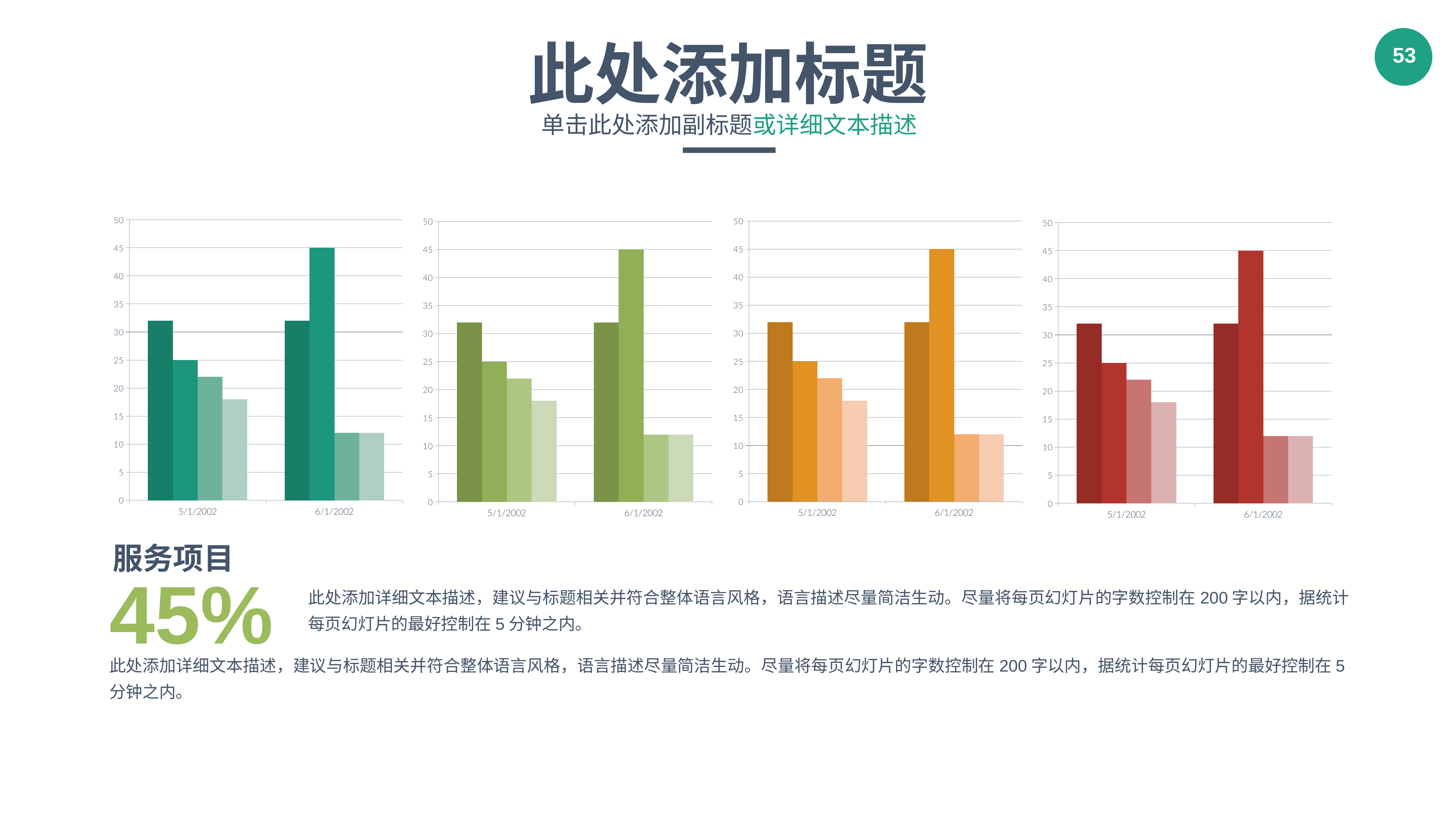

此处添加标题
单击此处添加副标题或详细文本描述

### Chart

| Category | 列1 | 列2 | 列3 | 列4 |
|---|---|---|---|---|
| 37377 | 32.0 | 25.0 | 22.0 | 18.0 |
| 37408 | 32.0 | 45.0 | 12.0 | 12.0 |

### Chart

| Category | 列1 | 列2 | 列3 | 列4 |
|---|---|---|---|---|
| 37377 | 32.0 | 25.0 | 22.0 | 18.0 |
| 37408 | 32.0 | 45.0 | 12.0 | 12.0 |

### Chart

| Category | 列1 | 列2 | 列3 | 列4 |
|---|---|---|---|---|
| 37377 | 32.0 | 25.0 | 22.0 | 18.0 |
| 37408 | 32.0 | 45.0 | 12.0 | 12.0 |

### Chart

| Category | 列1 | 列2 | 列3 | 列4 |
|---|---|---|---|---|
| 37377 | 32.0 | 25.0 | 22.0 | 18.0 |
| 37408 | 32.0 | 45.0 | 12.0 | 12.0 |
服务项目
45%
此处添加详细文本描述，建议与标题相关并符合整体语言风格，语言描述尽量简洁生动。尽量将每页幻灯片的字数控制在200字以内，据统计每页幻灯片的最好控制在5分钟之内。
此处添加详细文本描述，建议与标题相关并符合整体语言风格，语言描述尽量简洁生动。尽量将每页幻灯片的字数控制在200字以内，据统计每页幻灯片的最好控制在5分钟之内。